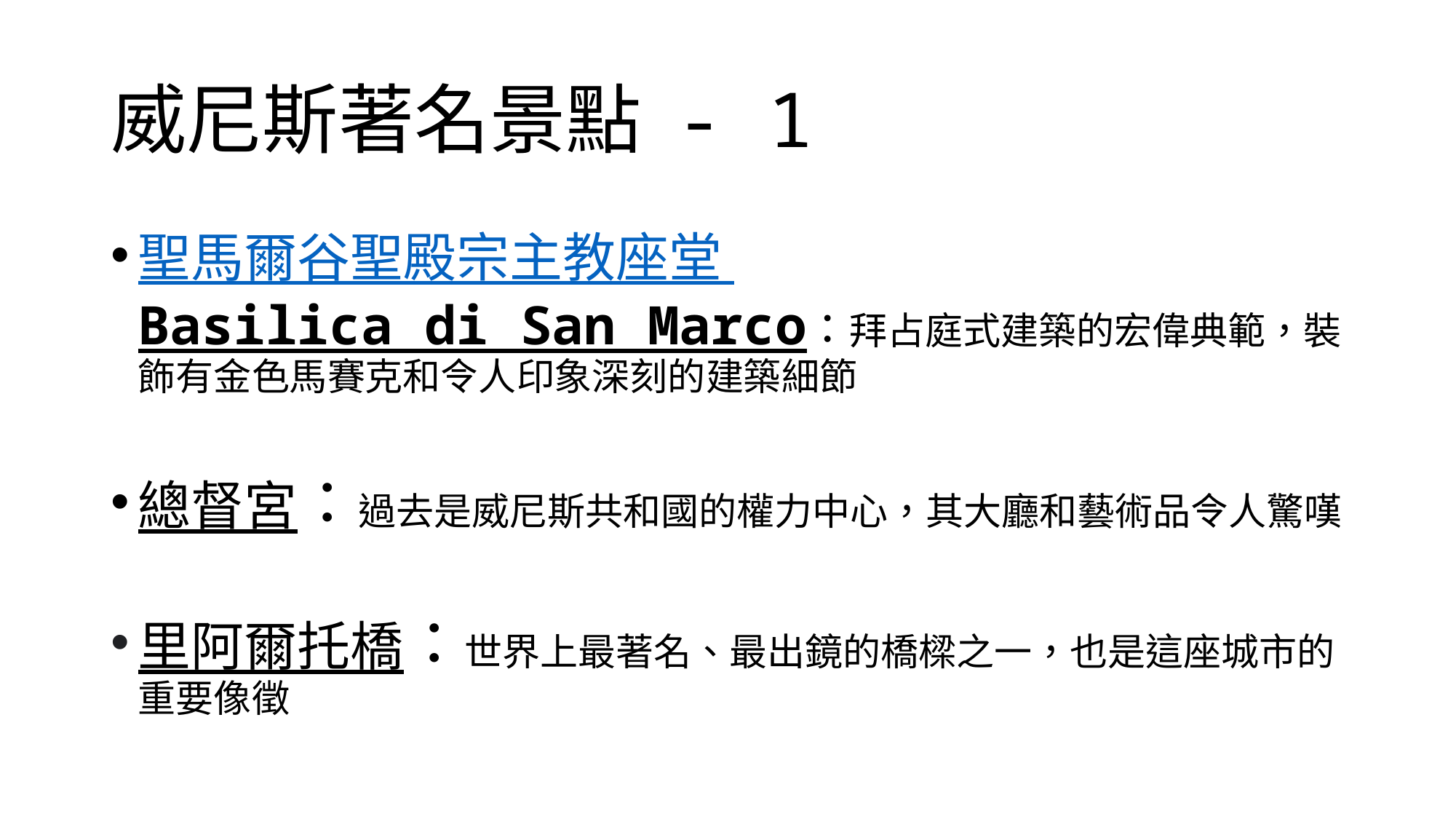

# 威尼斯著名景點 - 1
聖馬爾谷聖殿宗主教座堂 Basilica di San Marco：拜占庭式建築的宏偉典範，裝飾有金色馬賽克和令人印象深刻的建築細節

總督宮：過去是威尼斯共和國的權力中心，其大廳和藝術品令人驚嘆

里阿爾托橋：世界上最著名、最出鏡的橋樑之一，也是這座城市的重要像徵